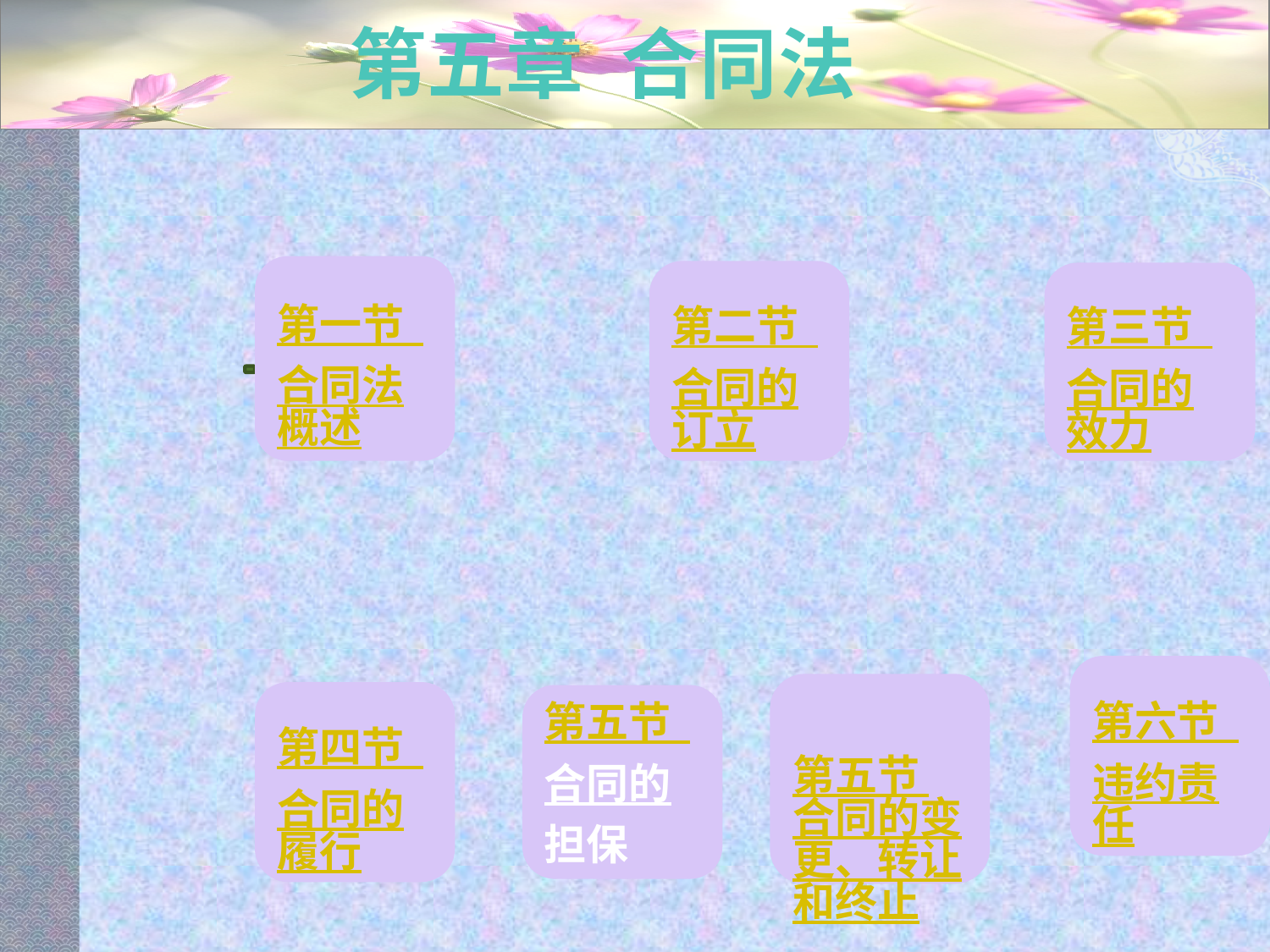

# 第五章  合同法
第一节  合同法概述
第二节  合同的订立
第三节  合同的效力

第六节  违约责任
第五节 合同的变更、转让和终止
第四节  合同的履行
第五节  合同的担保